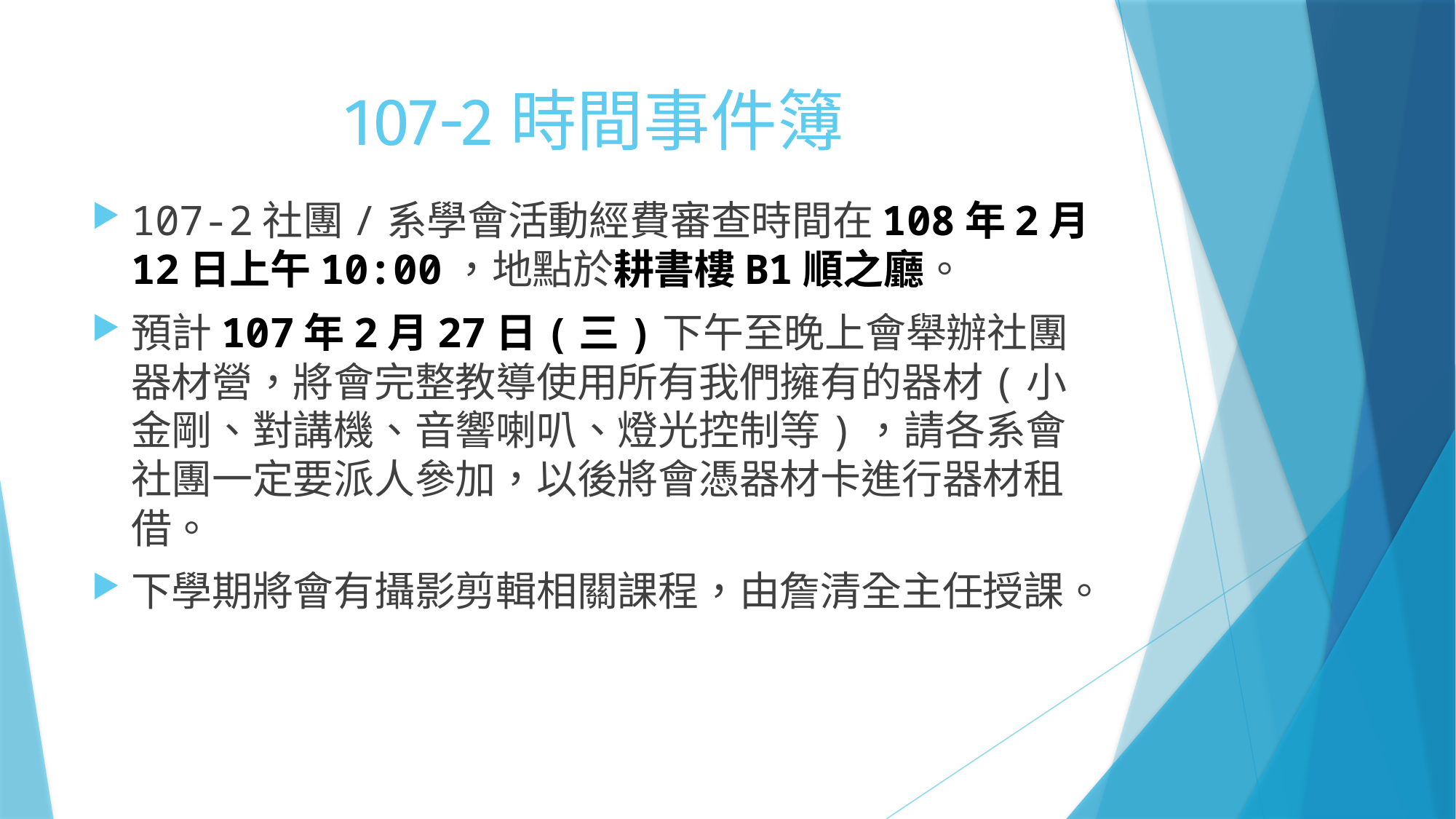

# 107-2時間事件簿
107-2社團/系學會活動經費審查時間在108年2月12日上午10:00，地點於耕書樓B1順之廳。
預計107年2月27日(三)下午至晚上會舉辦社團器材營，將會完整教導使用所有我們擁有的器材(小金剛、對講機、音響喇叭、燈光控制等)，請各系會社團一定要派人參加，以後將會憑器材卡進行器材租借。
下學期將會有攝影剪輯相關課程，由詹清全主任授課。